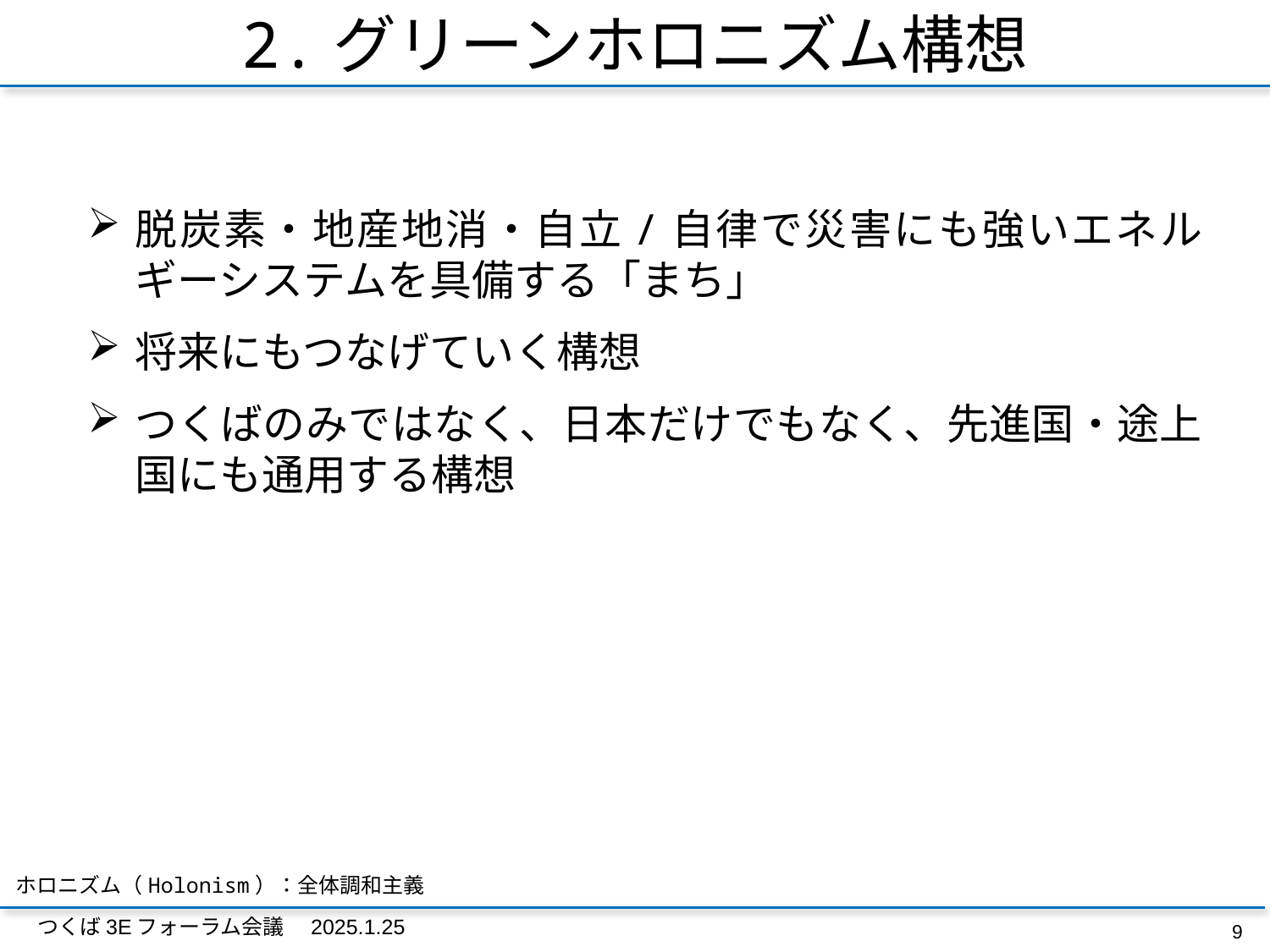

# 2.グリーンホロニズム構想
脱炭素・地産地消・自立/自律で災害にも強いエネルギーシステムを具備する「まち」
将来にもつなげていく構想
つくばのみではなく、日本だけでもなく、先進国・途上国にも通用する構想

ホロニズム（Holonism）：全体調和主義